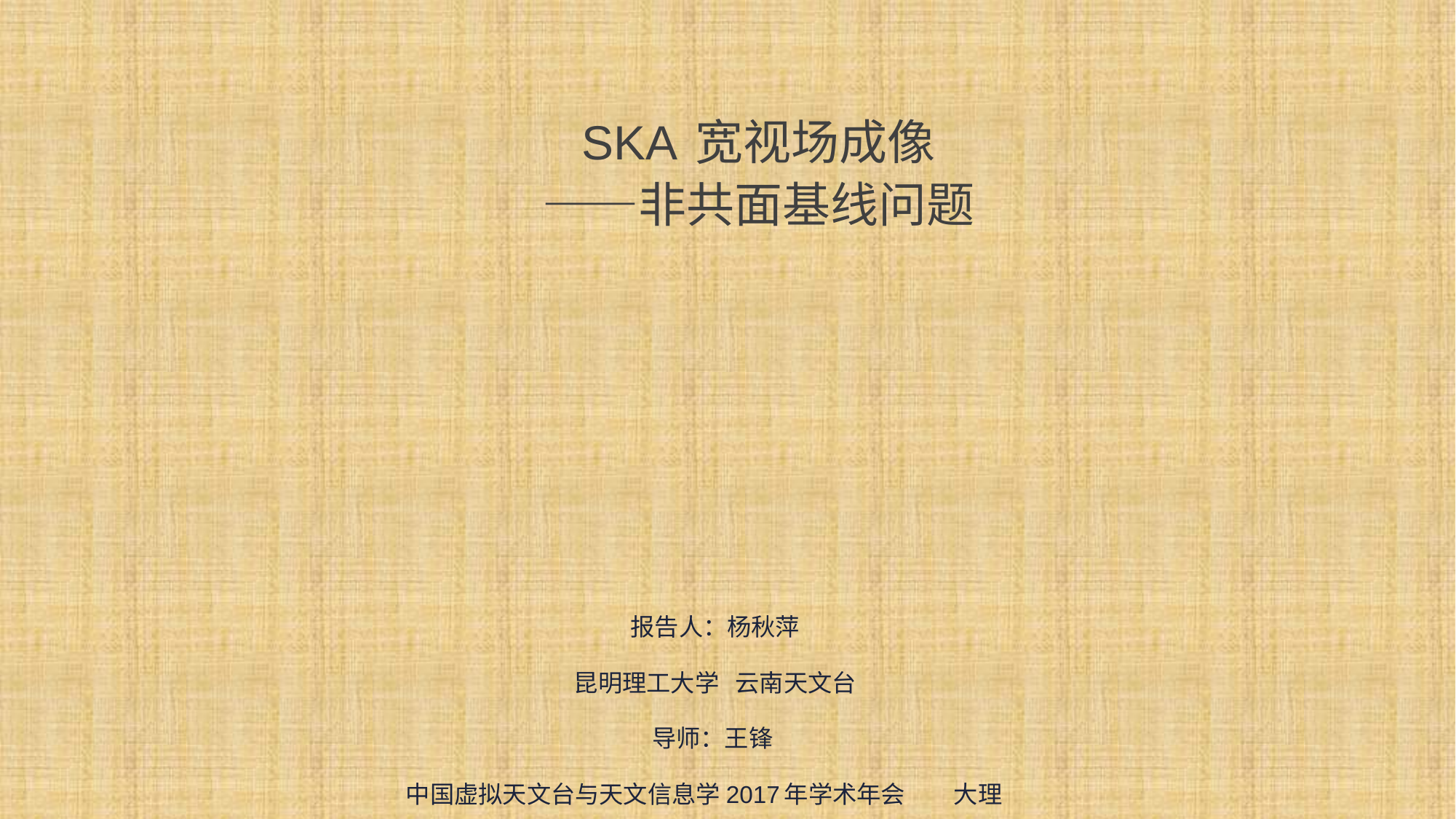

# SKA 宽视场成像 ——非共面基线问题

报告人：杨秋萍

昆明理工大学   云南天文台

导师：王锋

中国虚拟天文台与天文信息学2017年学术年会         大理